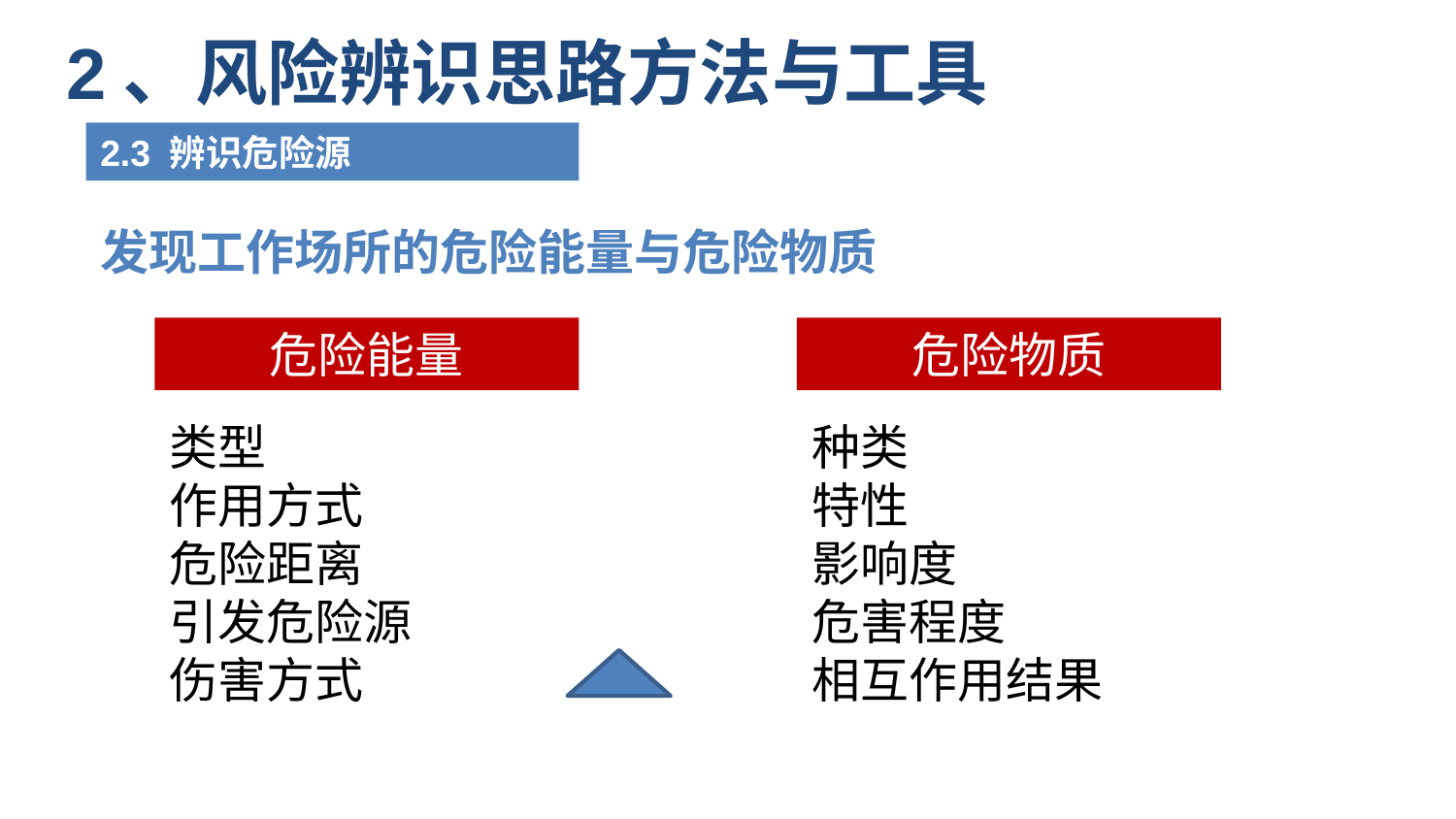

# 2、风险辨识思路方法与工具
2.3 辨识危险源
发现工作场所的危险能量与危险物质
危险物质
危险能量
类型
作用方式
危险距离
引发危险源
伤害方式
种类
特性
影响度
危害程度
相互作用结果